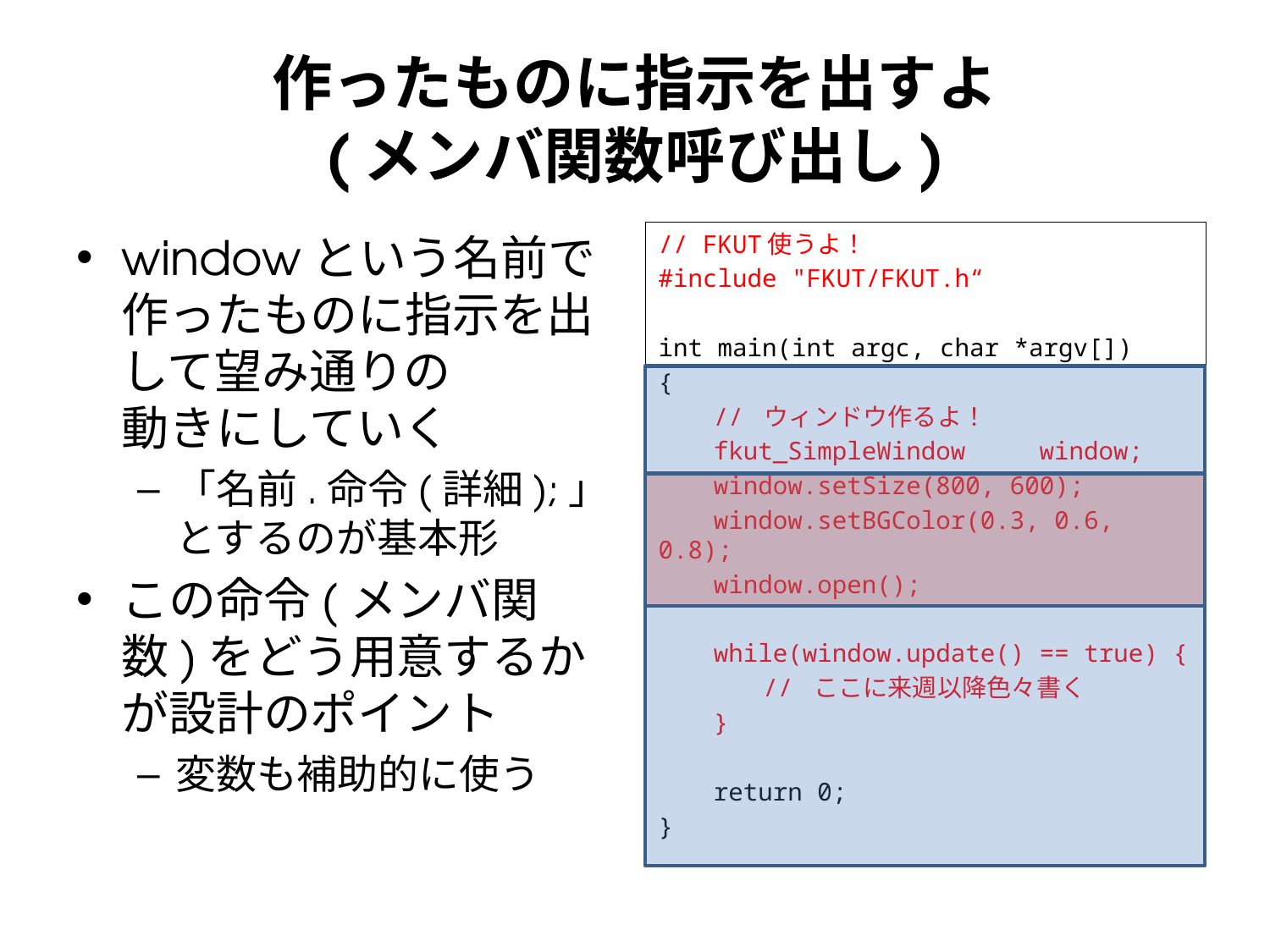

# 作ったものに指示を出すよ (メンバ関数呼び出し)
windowという名前で作ったものに指示を出して望み通りの
動きにしていく
「名前.命令(詳細);」とするのが基本形
この命令(メンバ関数)をどう用意するかが設計のポイント
変数も補助的に使う
// FKUT使うよ！
#include "FKUT/FKUT.h“

int main(int argc, char *argv[])
{
　　// ウィンドウ作るよ！
　　fkut_SimpleWindow	window;
　　window.setSize(800, 600);
　　window.setBGColor(0.3, 0.6, 0.8);
　　window.open();

　　while(window.update() == true) {
　　　　// ここに来週以降色々書く
　　}

　　return 0;
}